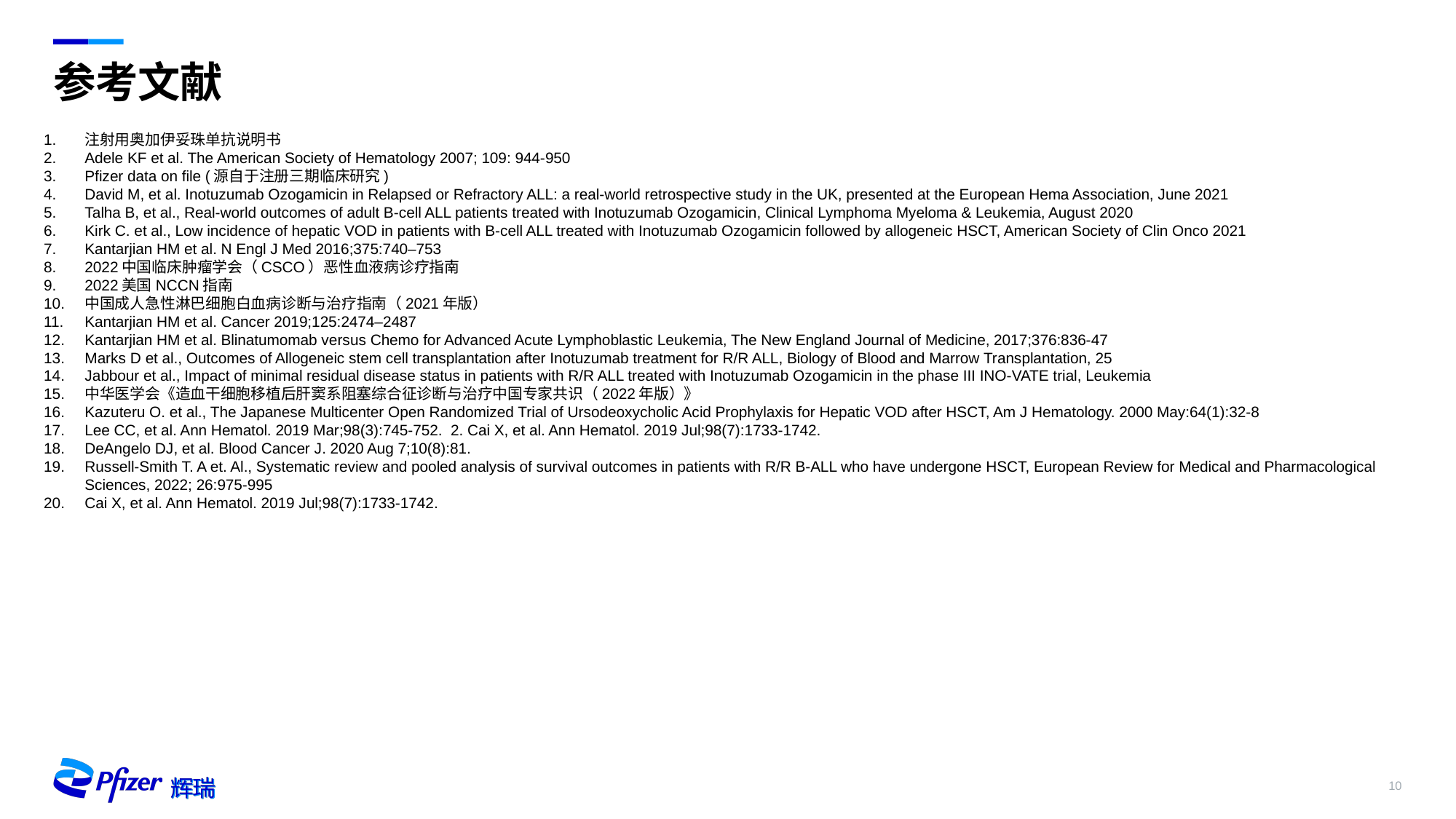

# 参考文献
注射用奥加伊妥珠单抗说明书
Adele KF et al. The American Society of Hematology 2007; 109: 944-950
Pfizer data on file (源自于注册三期临床研究)
David M, et al. Inotuzumab Ozogamicin in Relapsed or Refractory ALL: a real-world retrospective study in the UK, presented at the European Hema Association, June 2021
Talha B, et al., Real-world outcomes of adult B-cell ALL patients treated with Inotuzumab Ozogamicin, Clinical Lymphoma Myeloma & Leukemia, August 2020
Kirk C. et al., Low incidence of hepatic VOD in patients with B-cell ALL treated with Inotuzumab Ozogamicin followed by allogeneic HSCT, American Society of Clin Onco 2021
Kantarjian HM et al. N Engl J Med 2016;375:740–753
2022中国临床肿瘤学会（CSCO）恶性血液病诊疗指南
2022美国NCCN指南
中国成人急性淋巴细胞白血病诊断与治疗指南（2021年版）
Kantarjian HM et al. Cancer 2019;125:2474–2487
Kantarjian HM et al. Blinatumomab versus Chemo for Advanced Acute Lymphoblastic Leukemia, The New England Journal of Medicine, 2017;376:836-47
Marks D et al., Outcomes of Allogeneic stem cell transplantation after Inotuzumab treatment for R/R ALL, Biology of Blood and Marrow Transplantation, 25
Jabbour et al., Impact of minimal residual disease status in patients with R/R ALL treated with Inotuzumab Ozogamicin in the phase III INO-VATE trial, Leukemia
中华医学会《造血干细胞移植后肝窦系阻塞综合征诊断与治疗中国专家共识（2022年版）》
Kazuteru O. et al., The Japanese Multicenter Open Randomized Trial of Ursodeoxycholic Acid Prophylaxis for Hepatic VOD after HSCT, Am J Hematology. 2000 May:64(1):32-8
Lee CC, et al. Ann Hematol. 2019 Mar;98(3):745-752.  2. Cai X, et al. Ann Hematol. 2019 Jul;98(7):1733-1742.
DeAngelo DJ, et al. Blood Cancer J. 2020 Aug 7;10(8):81.
Russell-Smith T. A et. Al., Systematic review and pooled analysis of survival outcomes in patients with R/R B-ALL who have undergone HSCT, European Review for Medical and Pharmacological Sciences, 2022; 26:975-995
Cai X, et al. Ann Hematol. 2019 Jul;98(7):1733-1742.